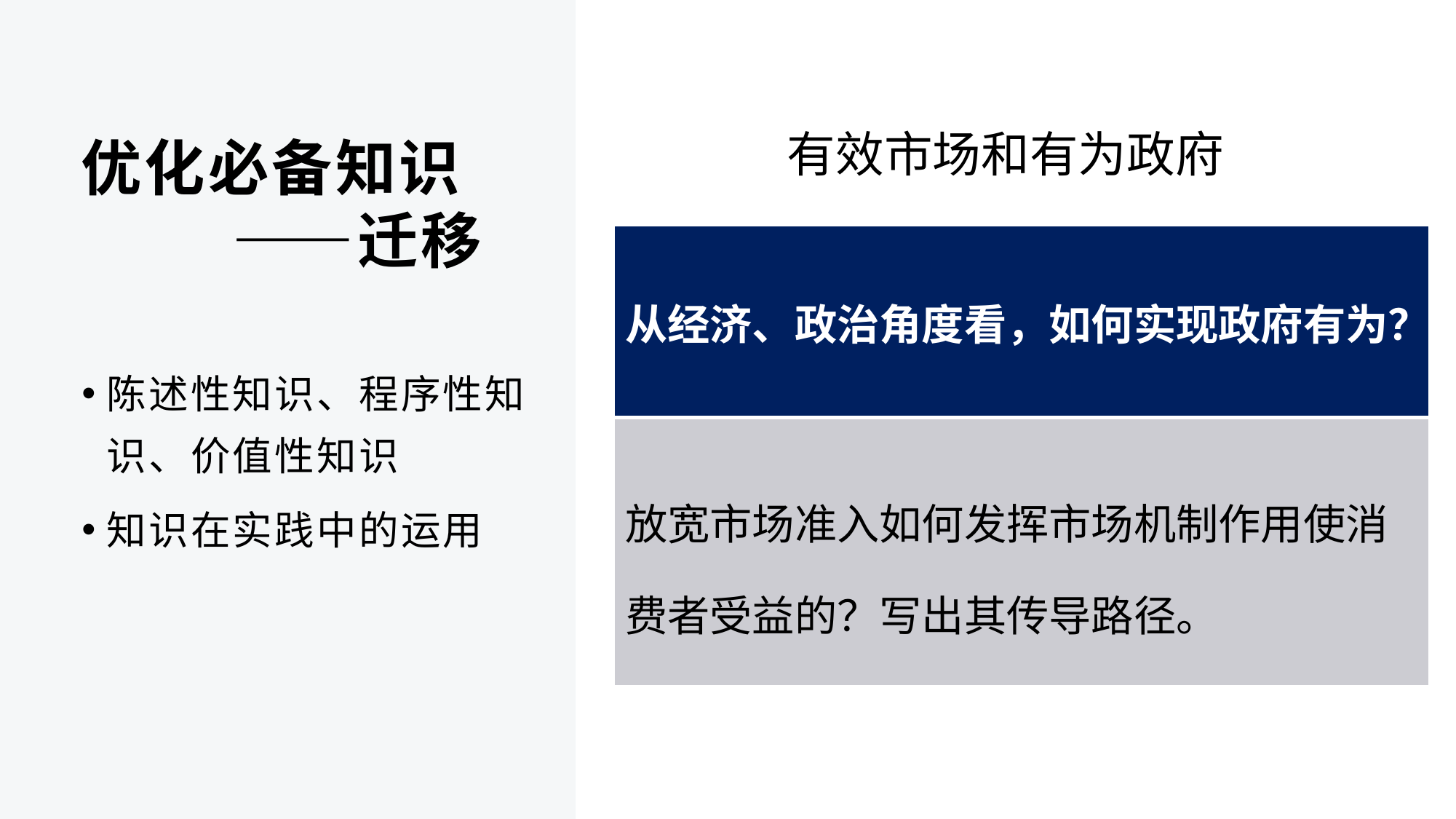

# 优化必备知识 ——迁移
有效市场和有为政府
| 从经济、政治角度看，如何实现政府有为？ |
| --- |
| 放宽市场准入如何发挥市场机制作用使消费者受益的？写出其传导路径。 |
陈述性知识、程序性知识、价值性知识
知识在实践中的运用